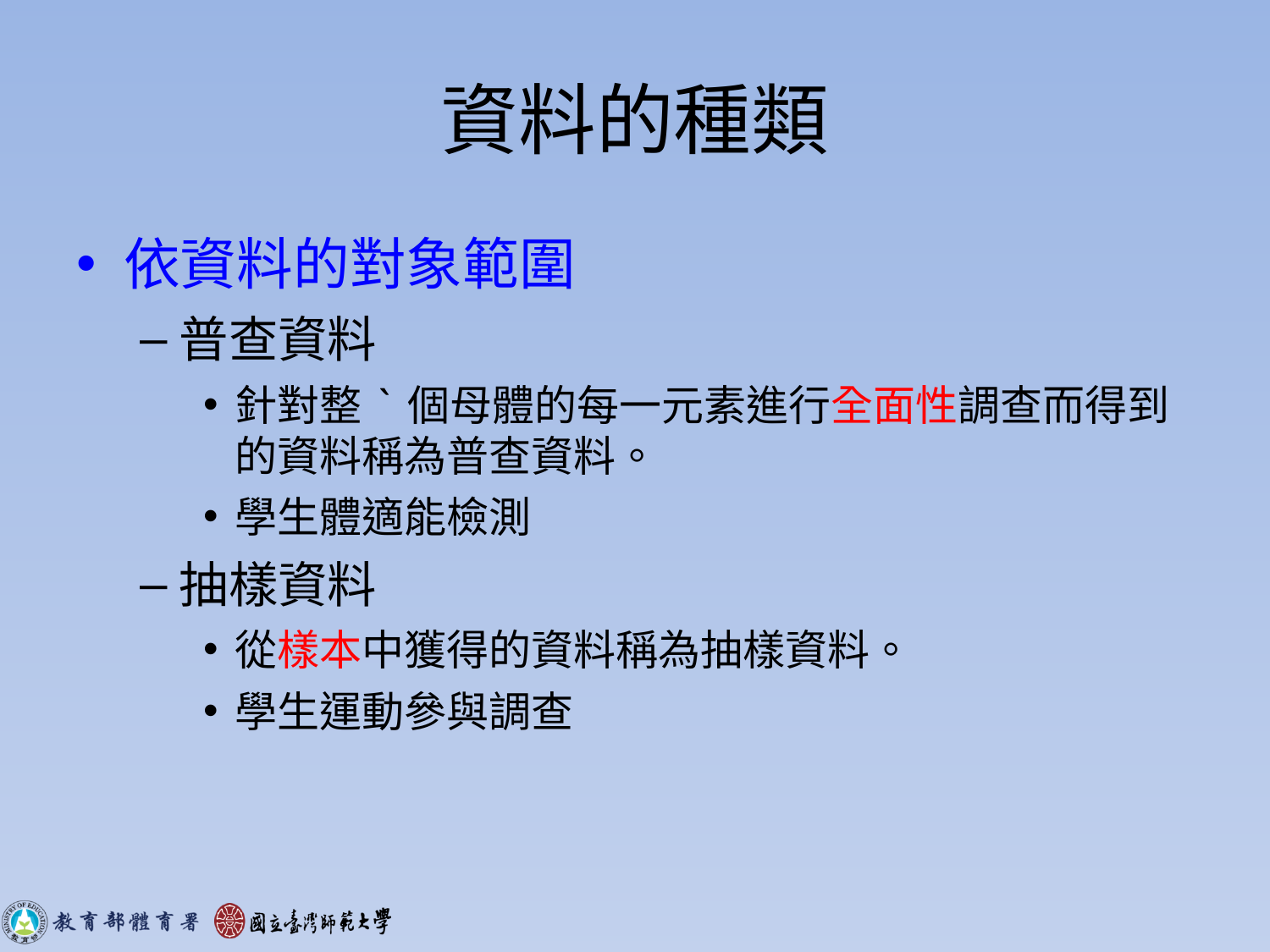

# 資料的種類
依資料的對象範圍
普查資料
針對整`個母體的每一元素進行全面性調查而得到的資料稱為普查資料。
學生體適能檢測
抽樣資料
從樣本中獲得的資料稱為抽樣資料。
學生運動參與調查